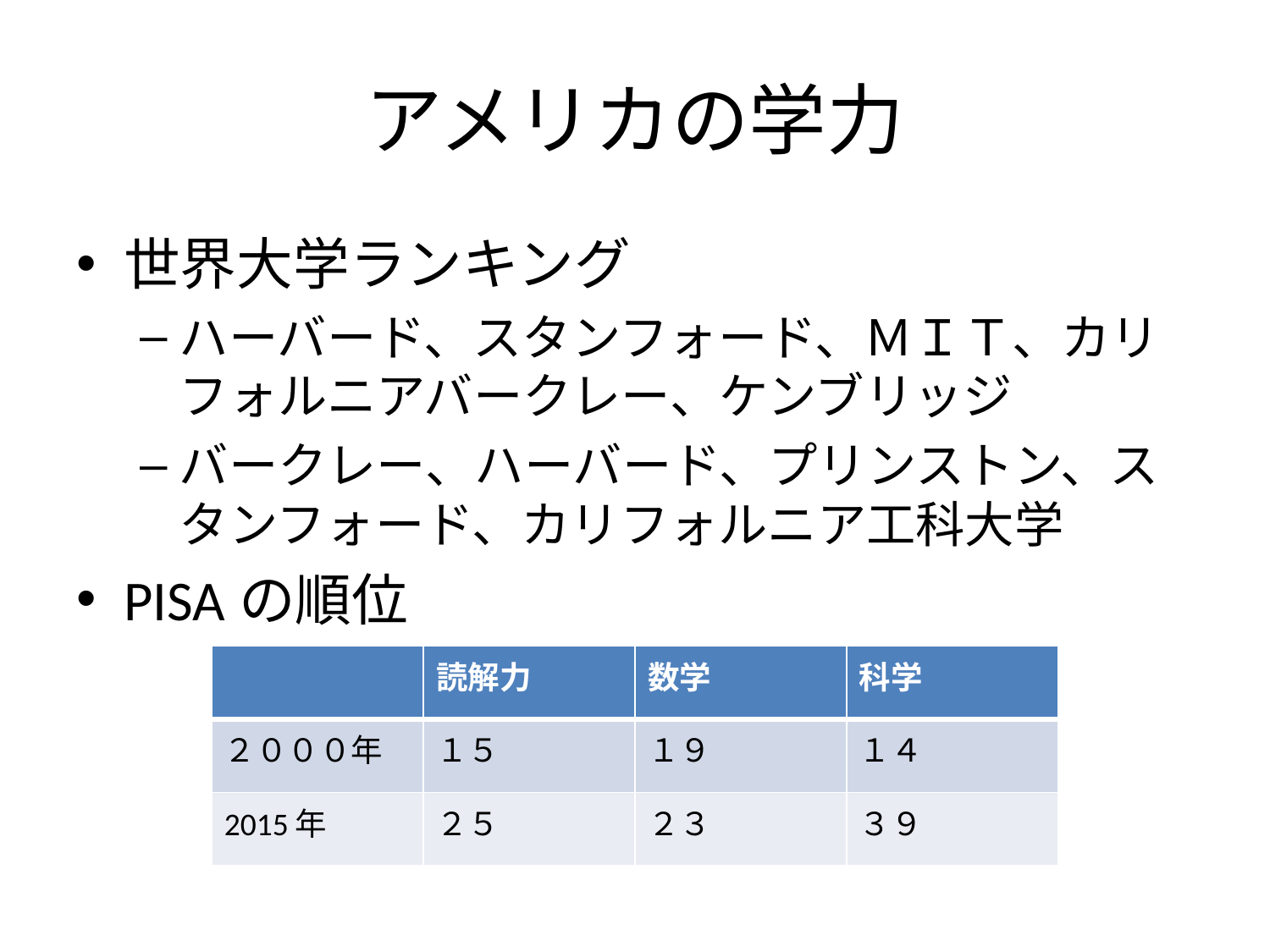

# アメリカの学力
世界大学ランキング
ハーバード、スタンフォード、ＭＩＴ、カリフォルニアバークレー、ケンブリッジ
バークレー、ハーバード、プリンストン、スタンフォード、カリフォルニア工科大学
PISAの順位

|  | 読解力 | 数学 | 科学 |
| --- | --- | --- | --- |
| ２０００年 | １５ | １９ | １４ |
| 2015年 | ２５ | ２３ | ３９ |